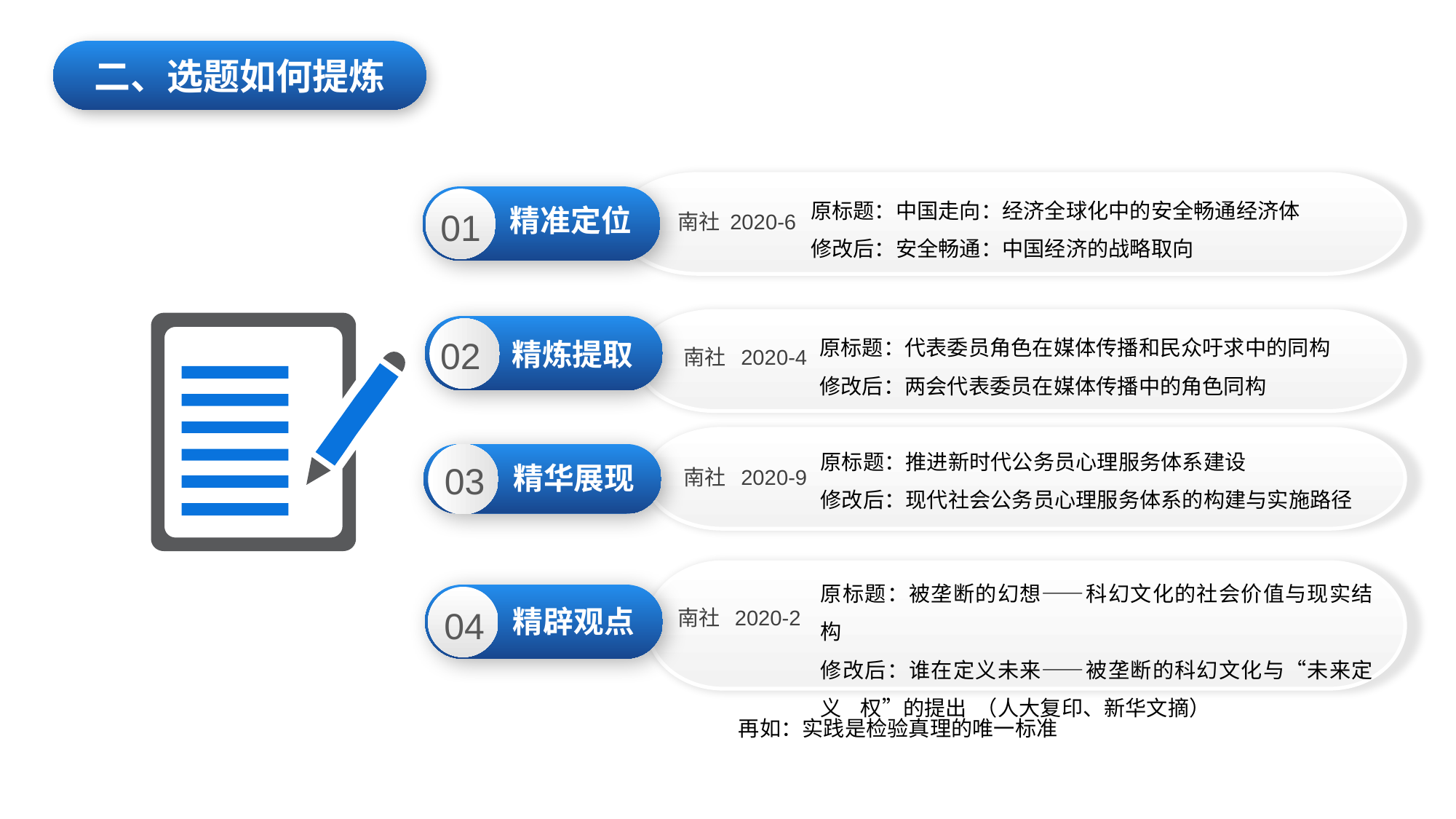

二、选题如何提炼

原标题：中国走向：经济全球化中的安全畅通经济体
修改后：安全畅通：中国经济的战略取向

01
精准定位
南社 2020-6

02
原标题：代表委员角色在媒体传播和民众吁求中的同构
修改后：两会代表委员在媒体传播中的角色同构
精炼提取
南社  2020-4

原标题：推进新时代公务员心理服务体系建设
修改后：现代社会公务员心理服务体系的构建与实施路径

03
精华展现
南社  2020-9

原标题：被垄断的幻想——科幻文化的社会价值与现实结构
修改后：谁在定义未来——被垄断的科幻文化与“未来定义    权”的提出  （人大复印、新华文摘）

04
精辟观点
南社  2020-2
再如：实践是检验真理的唯一标准